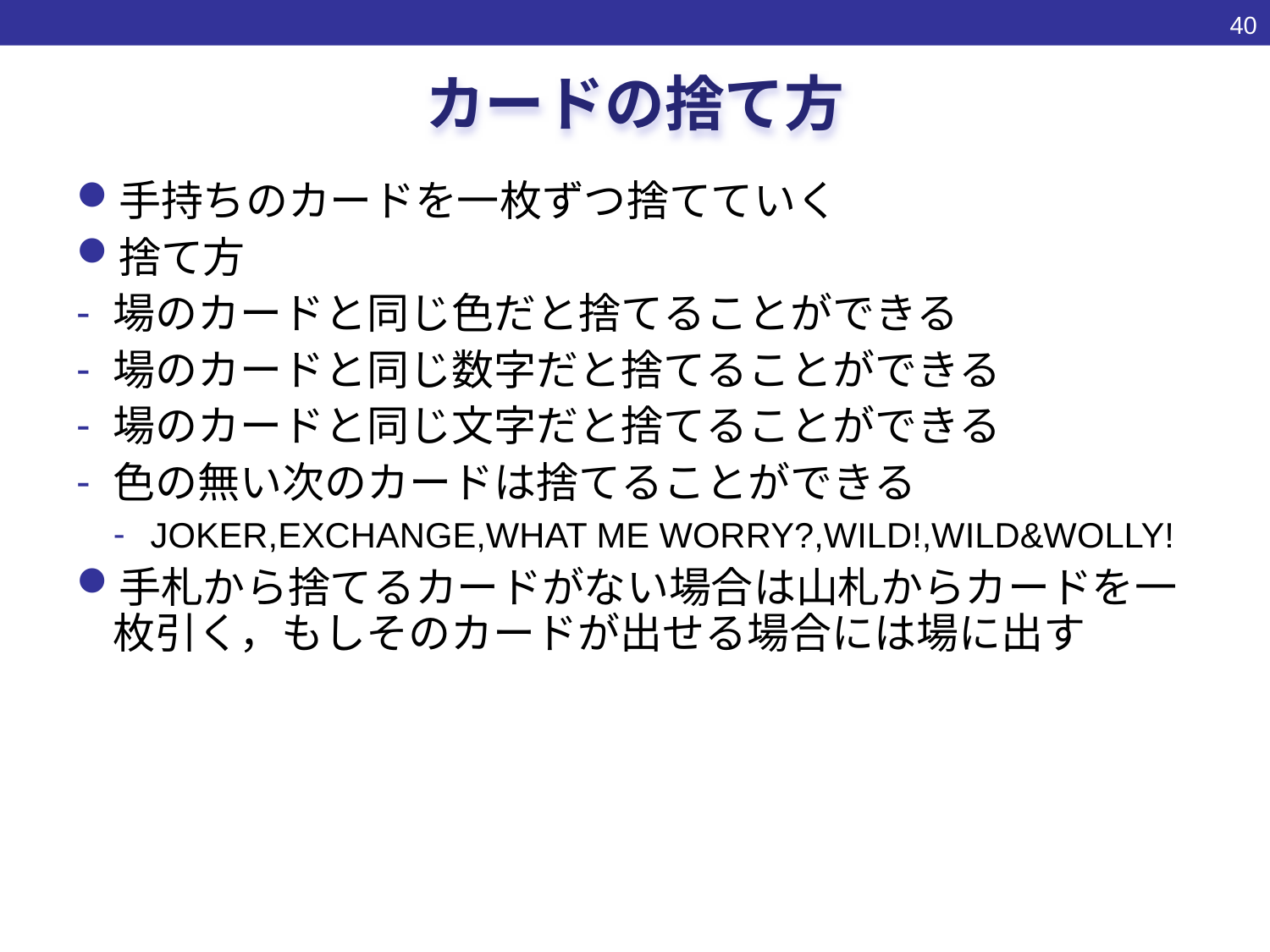

40
# カードの捨て方
手持ちのカードを一枚ずつ捨てていく
捨て方
場のカードと同じ色だと捨てることができる
場のカードと同じ数字だと捨てることができる
場のカードと同じ文字だと捨てることができる
色の無い次のカードは捨てることができる
JOKER,EXCHANGE,WHAT ME WORRY?,WILD!,WILD&WOLLY!
手札から捨てるカードがない場合は山札からカードを一枚引く，もしそのカードが出せる場合には場に出す